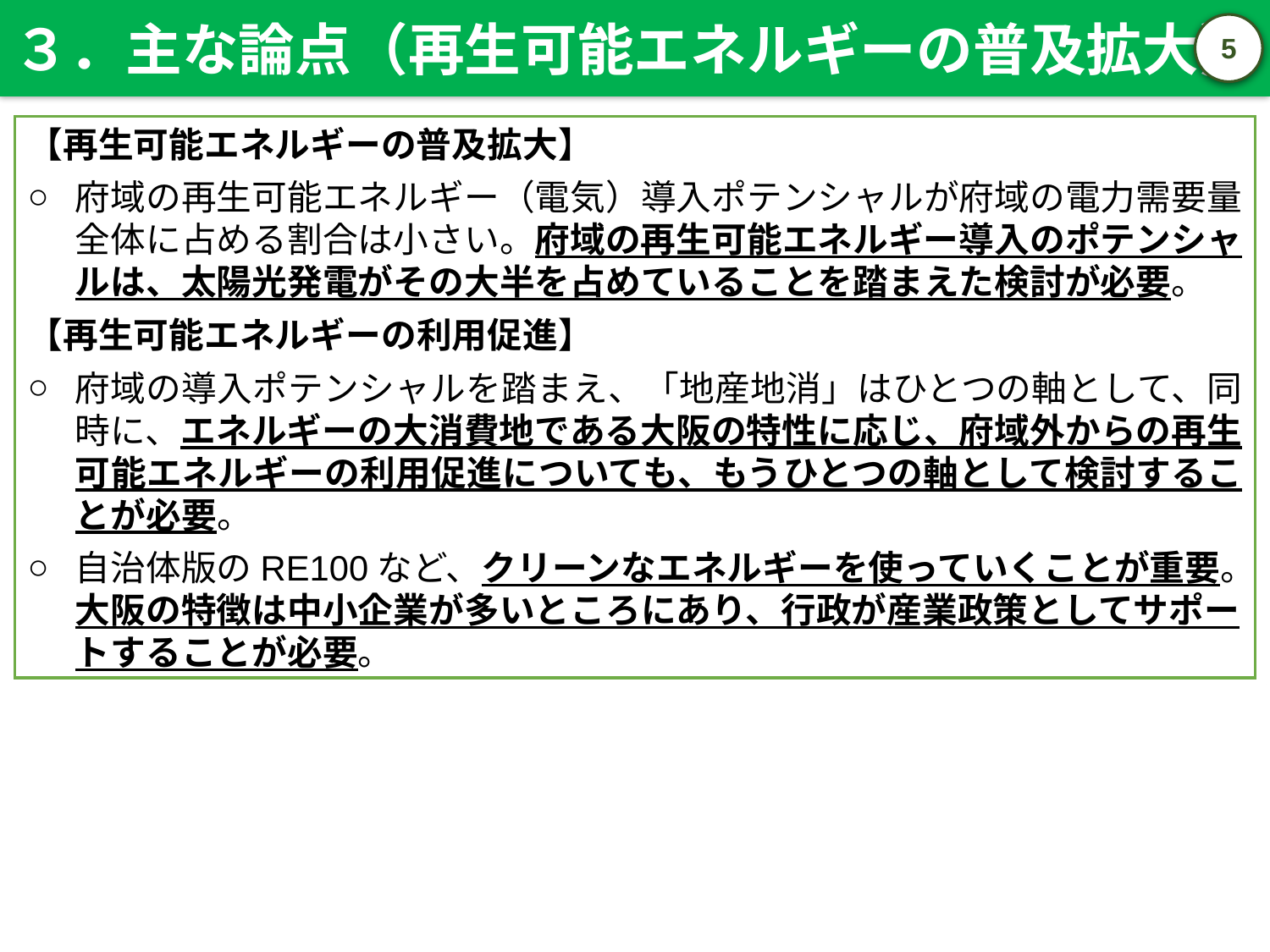

３．主な論点（再生可能エネルギーの普及拡大）
5
【再生可能エネルギーの普及拡大】
府域の再生可能エネルギー（電気）導入ポテンシャルが府域の電力需要量全体に占める割合は小さい。府域の再生可能エネルギー導入のポテンシャルは、太陽光発電がその大半を占めていることを踏まえた検討が必要。
【再生可能エネルギーの利用促進】
府域の導入ポテンシャルを踏まえ、「地産地消」はひとつの軸として、同時に、エネルギーの大消費地である大阪の特性に応じ、府域外からの再生可能エネルギーの利用促進についても、もうひとつの軸として検討することが必要。
自治体版のRE100など、クリーンなエネルギーを使っていくことが重要。大阪の特徴は中小企業が多いところにあり、行政が産業政策としてサポートすることが必要。